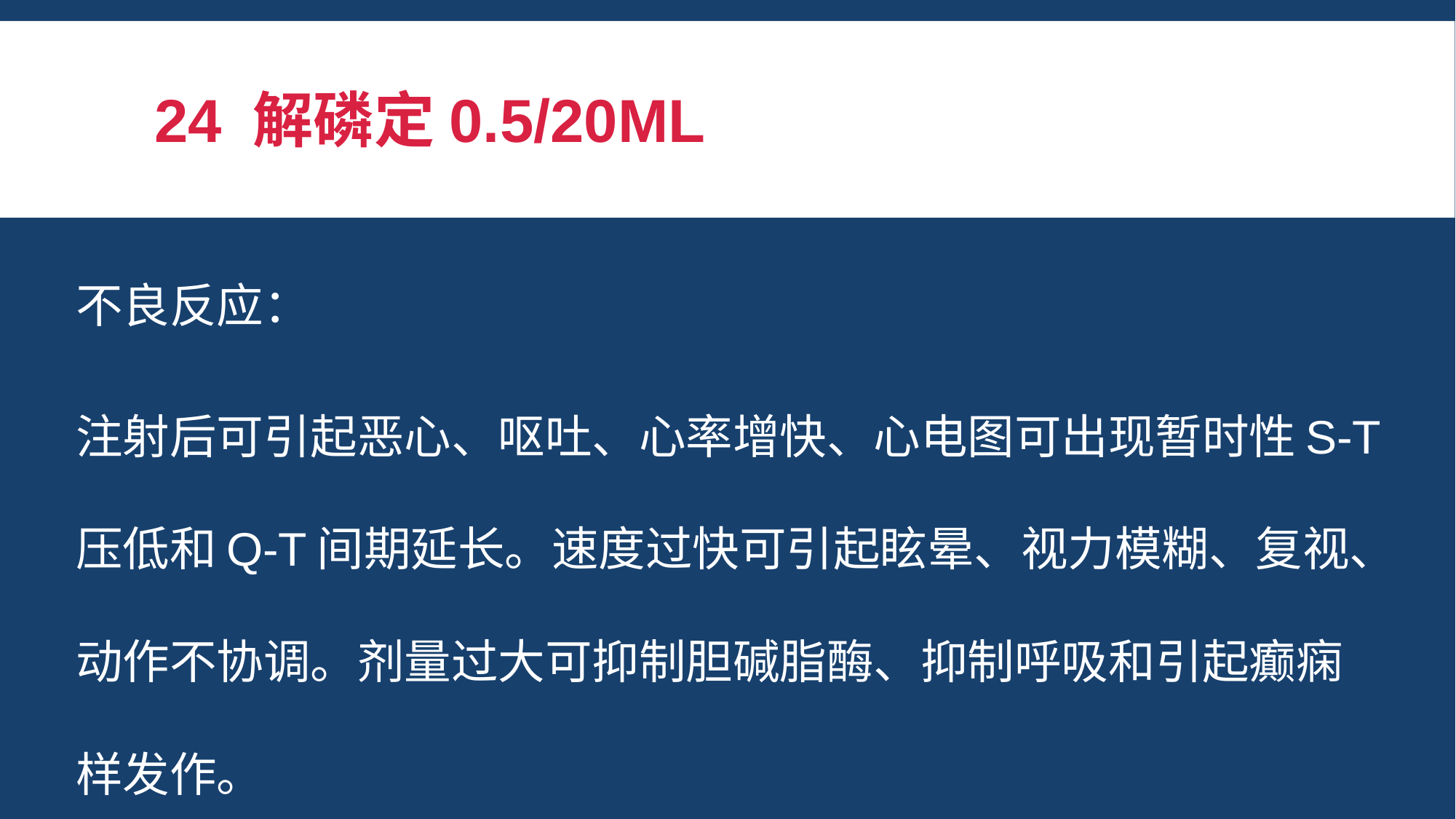

# 24 解磷定0.5/20ml
不良反应：
注射后可引起恶心、呕吐、心率增快、心电图可出现暂时性S-T压低和Q-T间期延长。速度过快可引起眩晕、视力模糊、复视、动作不协调。剂量过大可抑制胆碱脂酶、抑制呼吸和引起癫痫样发作。